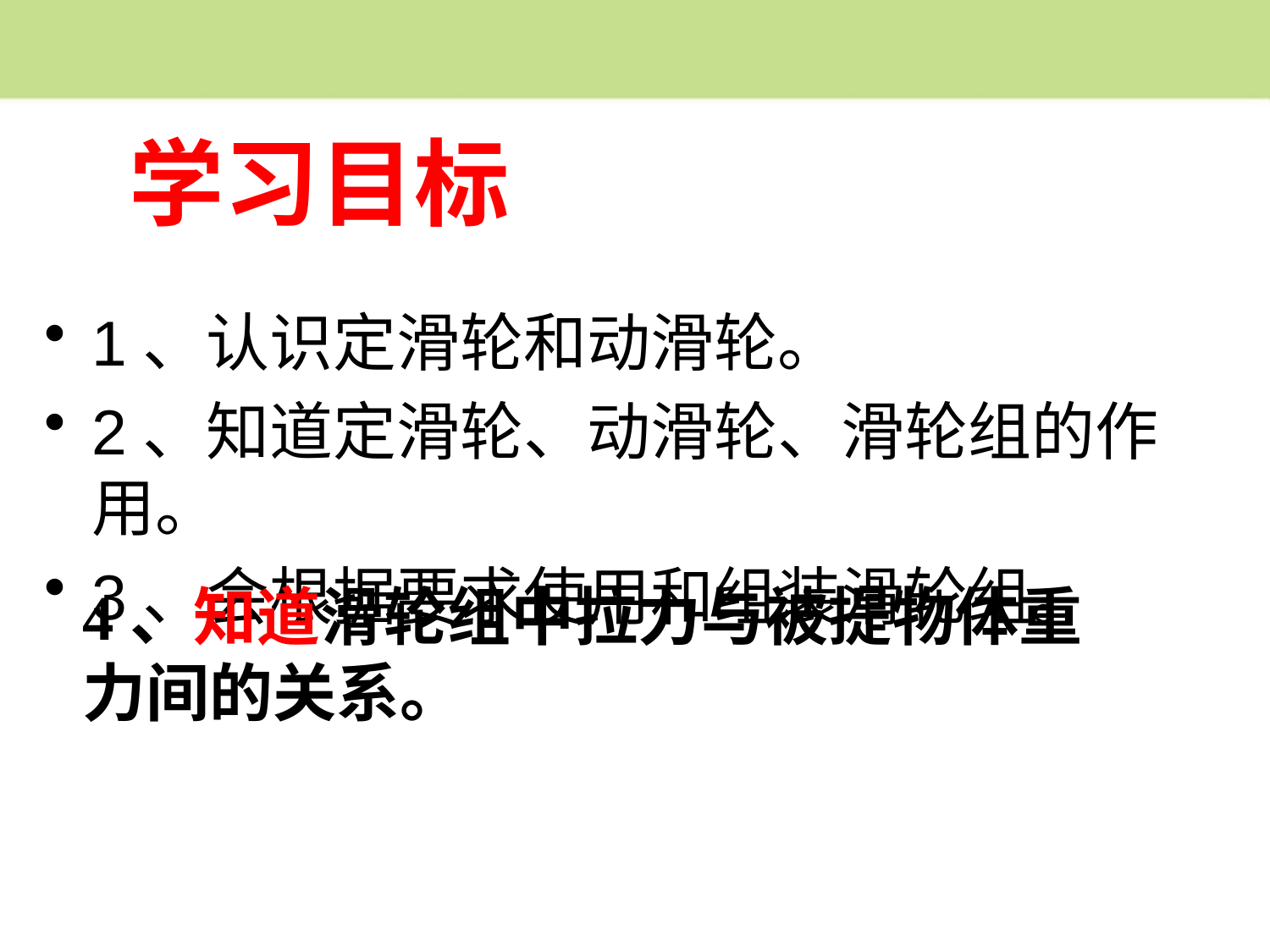

# 学习目标
1、认识定滑轮和动滑轮。
2、知道定滑轮、动滑轮、滑轮组的作用。
3、会根据要求使用和组装滑轮组。
4、知道滑轮组中拉力与被提物体重力间的关系。